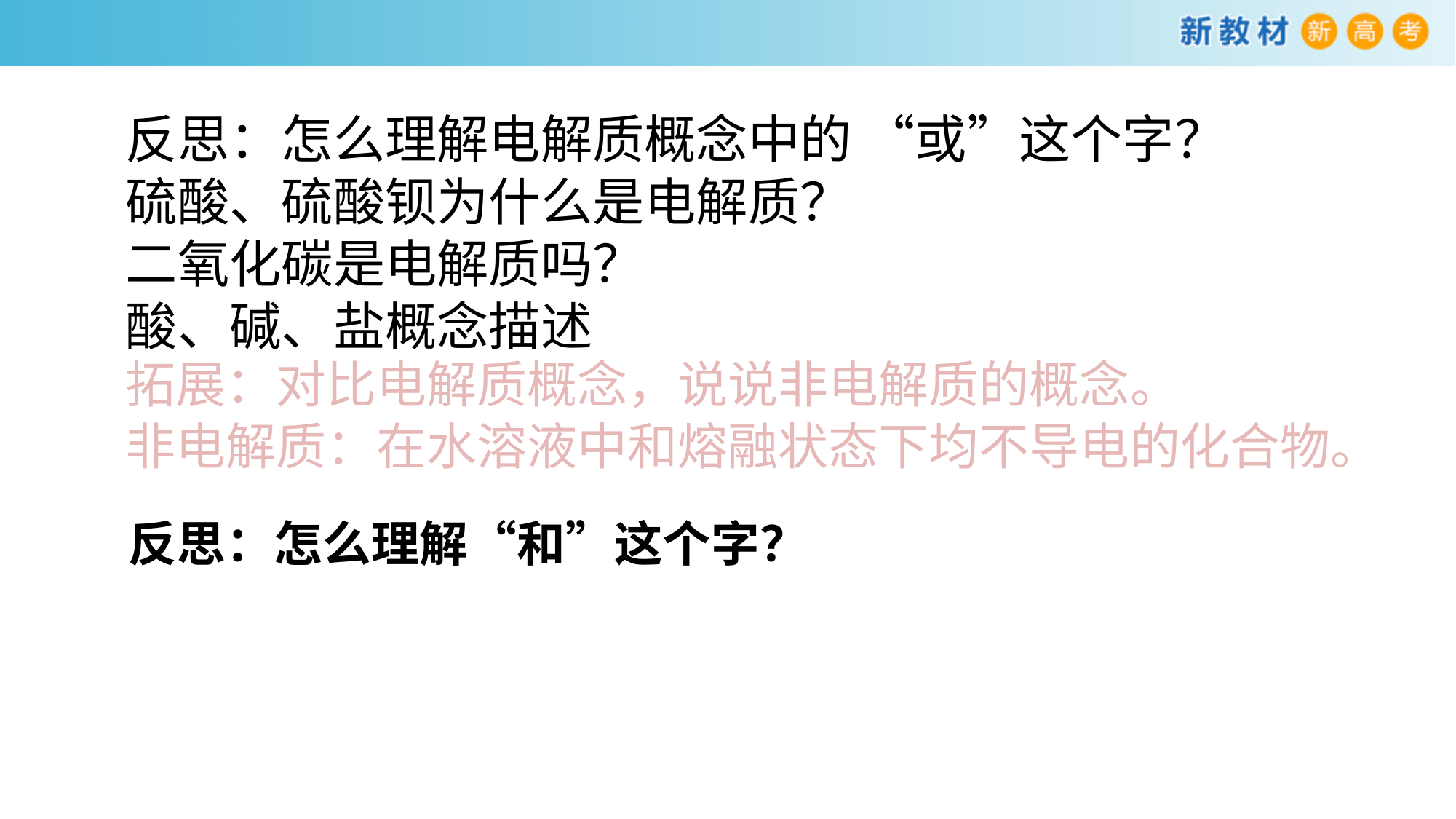

反思：怎么理解电解质概念中的 “或”这个字？
硫酸、硫酸钡为什么是电解质？
二氧化碳是电解质吗？
酸、碱、盐概念描述
拓展：对比电解质概念，说说非电解质的概念。
非电解质：在水溶液中和熔融状态下均不导电的化合物。

# 反思：怎么理解“和”这个字？